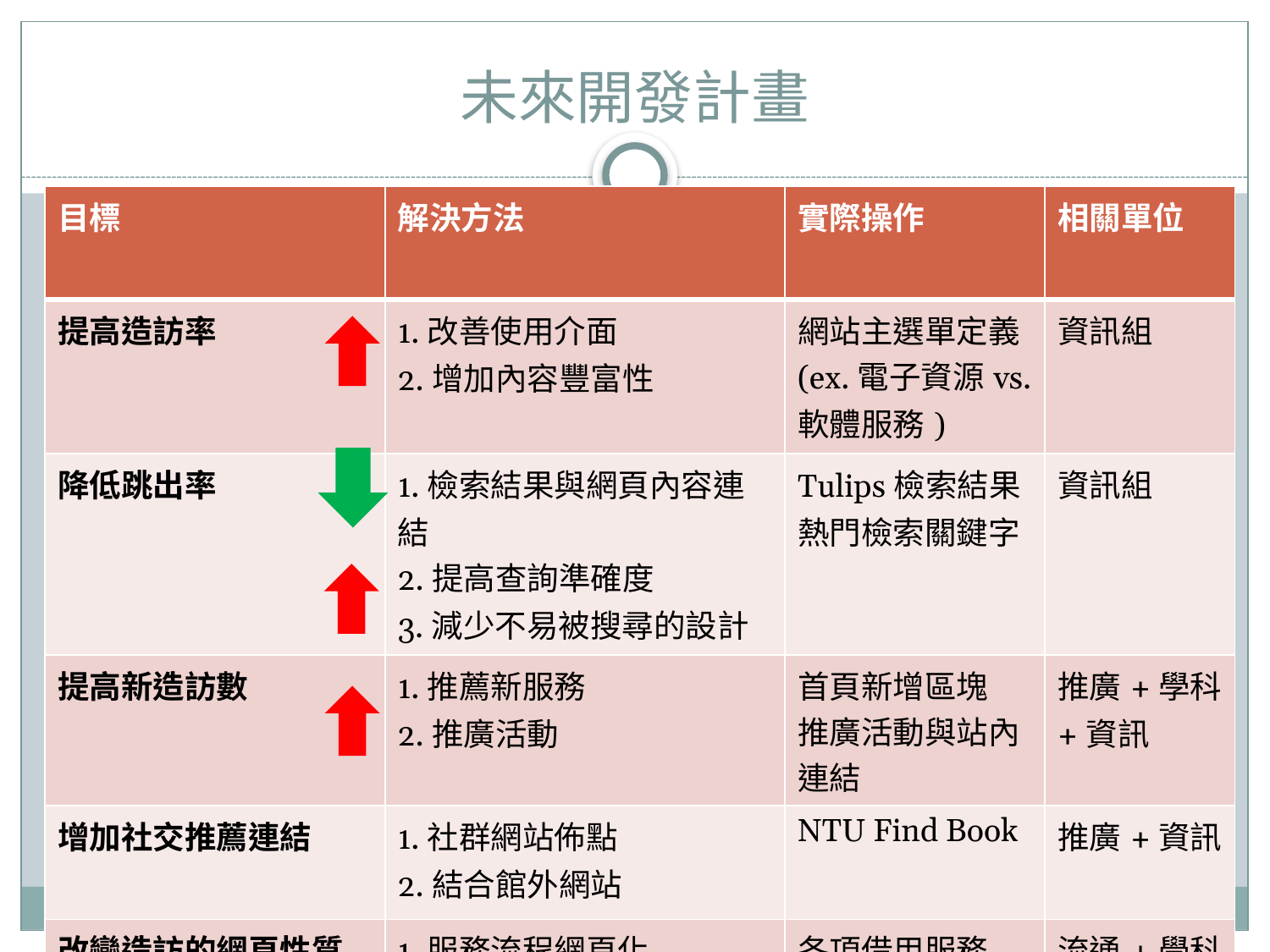

# 未來開發計畫
| 目標 | 解決方法 | 實際操作 | 相關單位 |
| --- | --- | --- | --- |
| 提高造訪率 | 1.改善使用介面 2.增加內容豐富性 | 網站主選單定義 (ex.電子資源vs.軟體服務) | 資訊組 |
| 降低跳出率 | 1.檢索結果與網頁內容連結 2.提高查詢準確度 3.減少不易被搜尋的設計 | Tulips檢索結果 熱門檢索關鍵字 | 資訊組 |
| 提高新造訪數 | 1.推薦新服務 2.推廣活動 | 首頁新增區塊 推廣活動與站內連結 | 推廣+學科+資訊 |
| 增加社交推薦連結 | 1.社群網站佈點 2.結合館外網站 | NTU Find Book | 推廣+資訊 |
| 改變造訪的網頁性質 (基本服務+加值) | 1.服務流程網頁化 2.推廣館藏資源 | 各項借用服務 特藏品及出版品網頁改善 | 流通+學科+特藏+行政+資訊 |